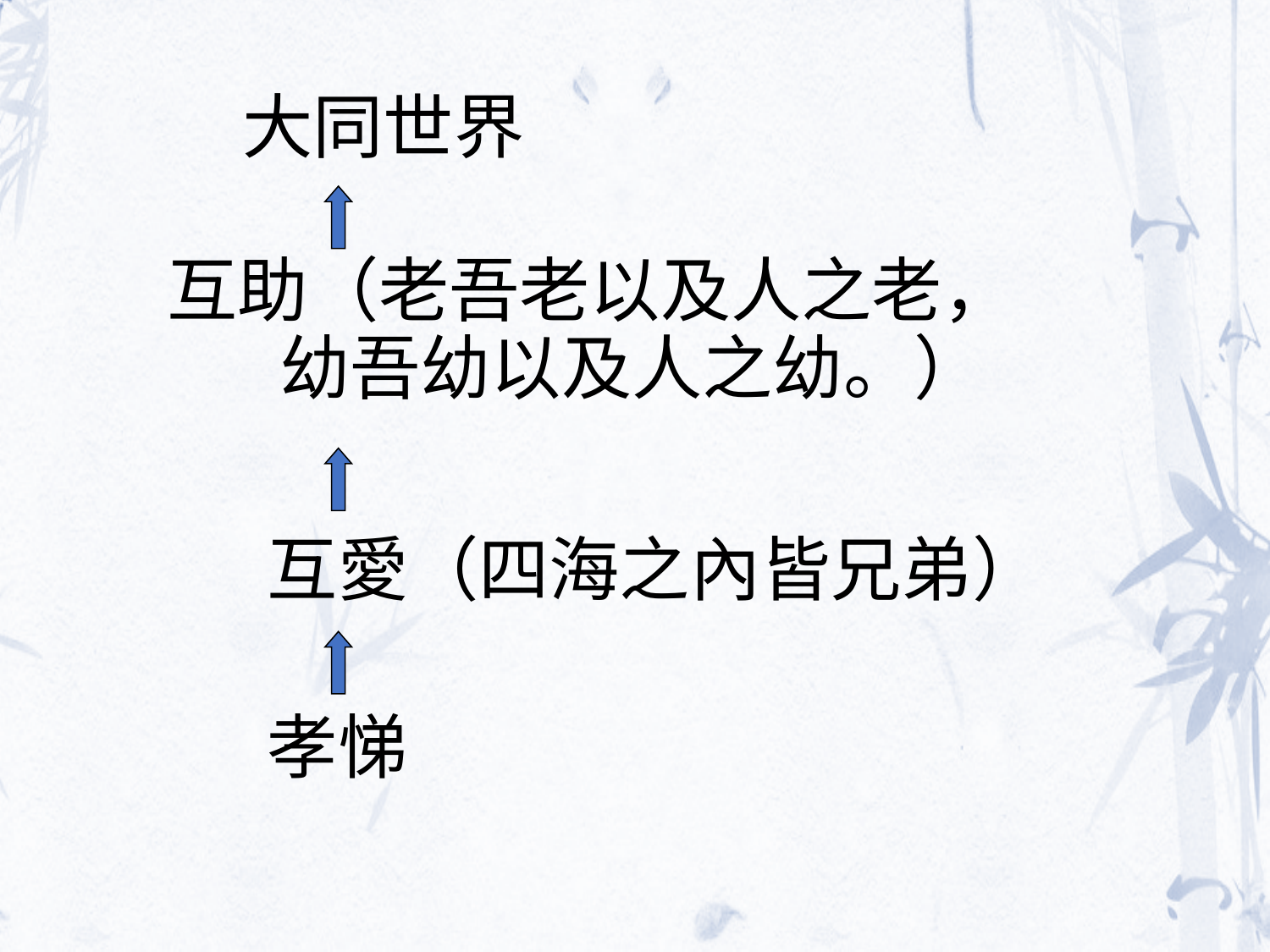

大同世界

互助（老吾老以及人之老，
      幼吾幼以及人之幼。）

互愛（四海之內皆兄弟）

孝悌